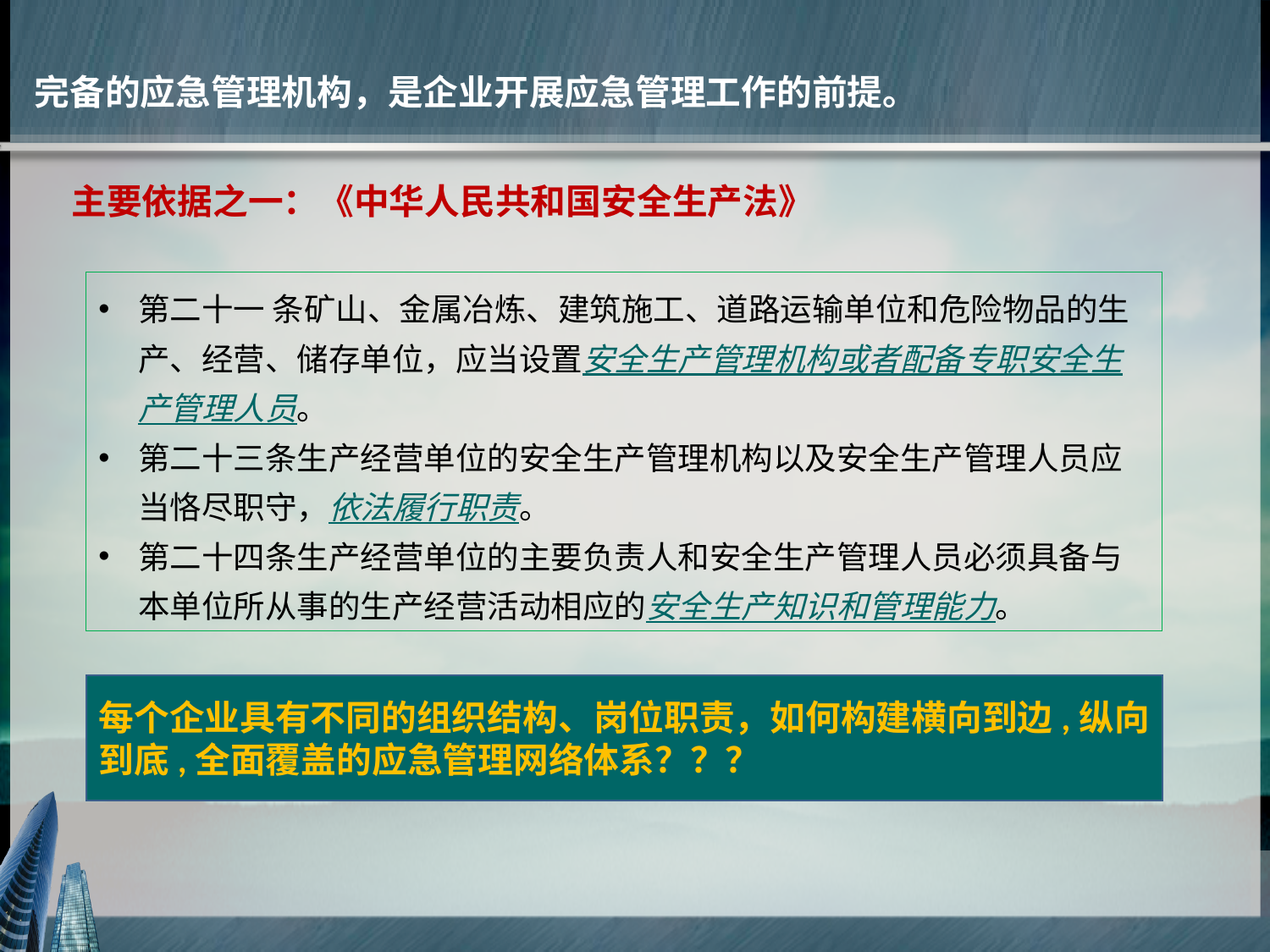

完备的应急管理机构，是企业开展应急管理工作的前提。
主要依据之一：《中华人民共和国安全生产法》
第二十一 条矿山、金属冶炼、建筑施工、道路运输单位和危险物品的生产、经营、储存单位，应当设置安全生产管理机构或者配备专职安全生产管理人员。
第二十三条生产经营单位的安全生产管理机构以及安全生产管理人员应当恪尽职守，依法履行职责。
第二十四条生产经营单位的主要负责人和安全生产管理人员必须具备与本单位所从事的生产经营活动相应的安全生产知识和管理能力。
每个企业具有不同的组织结构、岗位职责，如何构建横向到边,纵向到底,全面覆盖的应急管理网络体系？？？